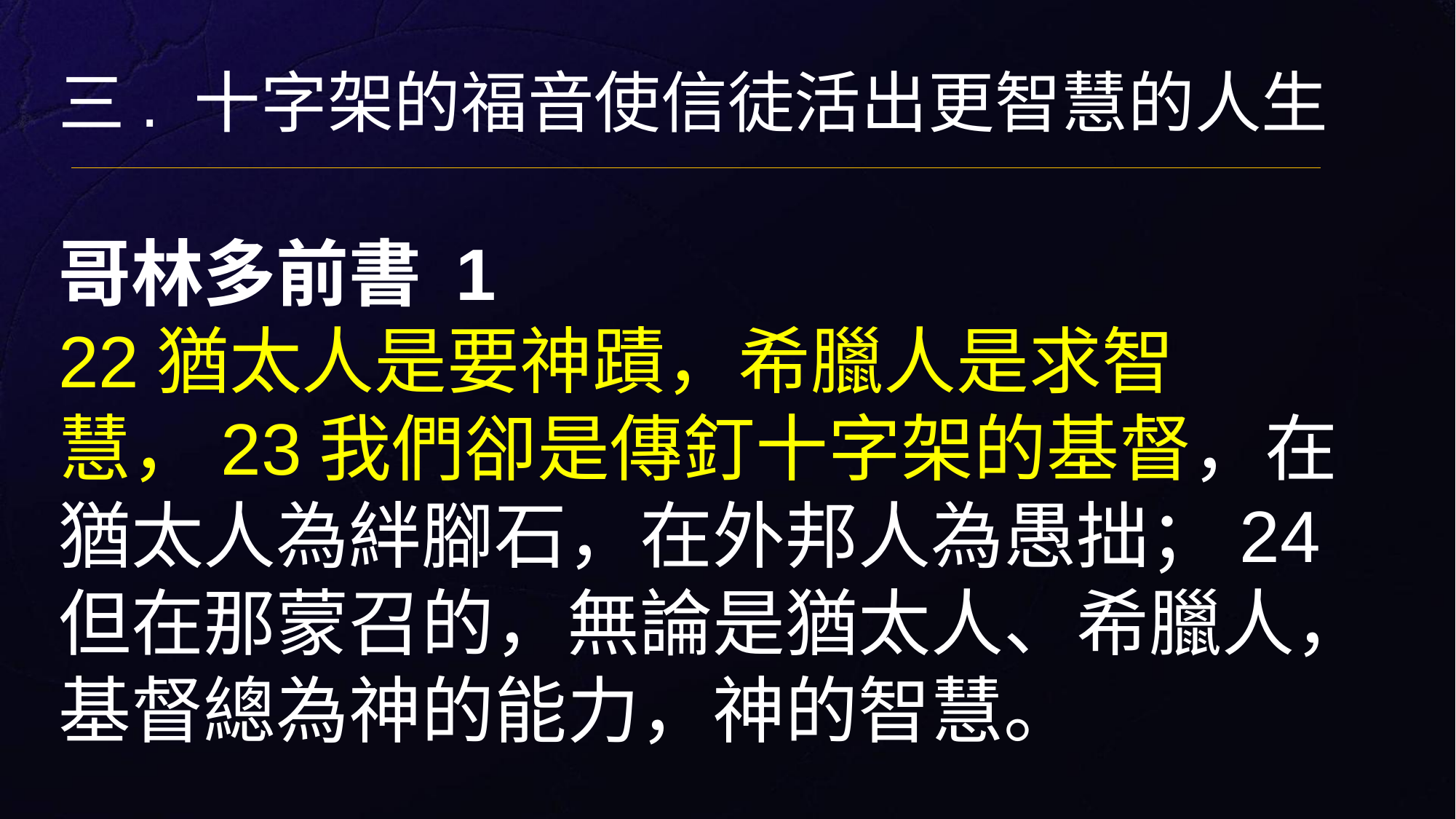

三. 十字架的福音使信徒活出更智慧的人生

哥林多前書 1
22猶太人是要神蹟，希臘人是求智慧，23我們卻是傳釘十字架的基督，在猶太人為絆腳石，在外邦人為愚拙；24但在那蒙召的，無論是猶太人、希臘人，基督總為神的能力，神的智慧。